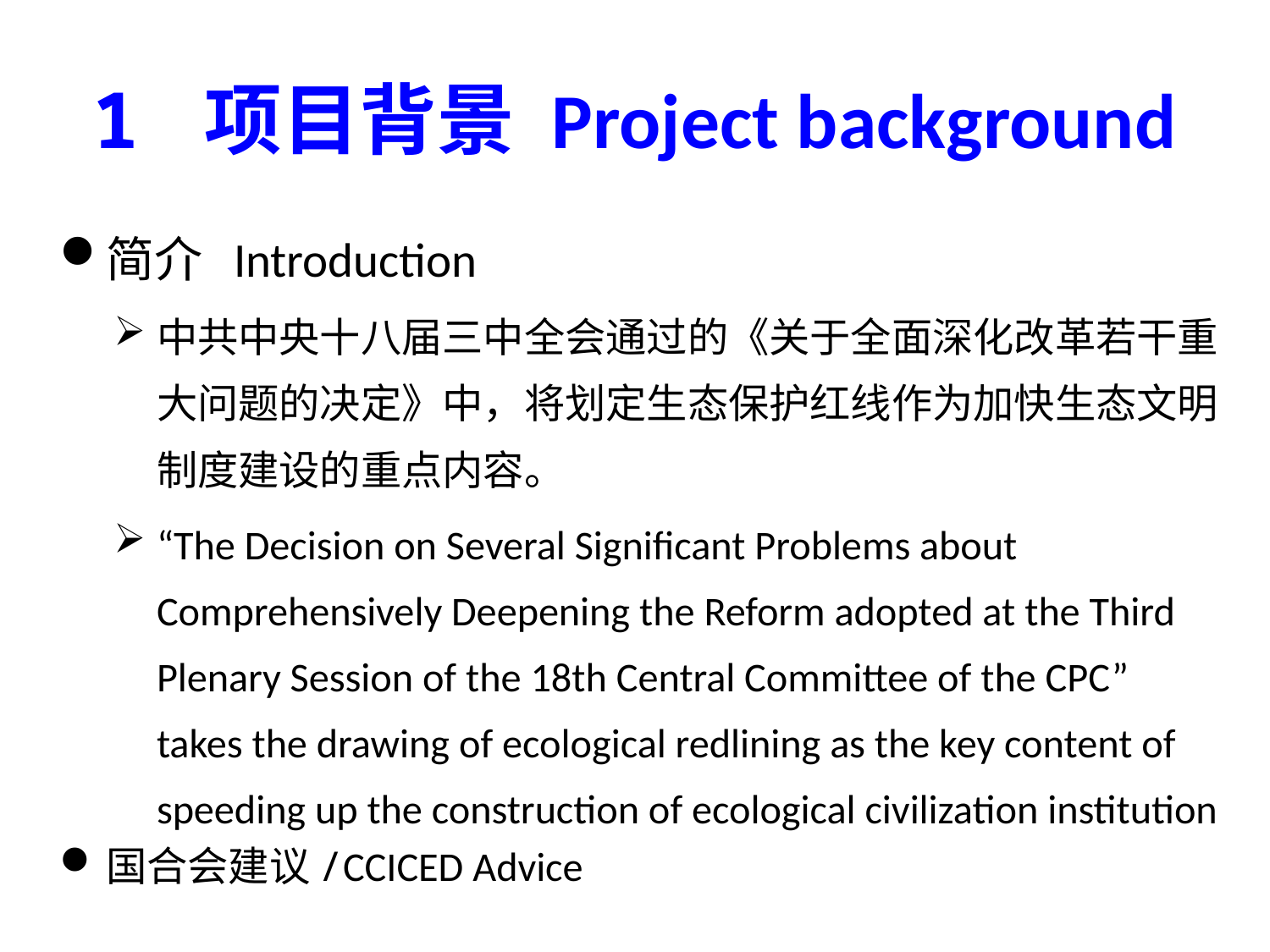

# 1 项目背景 Project background
简介  Introduction
中共中央十八届三中全会通过的《关于全面深化改革若干重大问题的决定》中，将划定生态保护红线作为加快生态文明制度建设的重点内容。
“The Decision on Several Significant Problems about Comprehensively Deepening the Reform adopted at the Third Plenary Session of the 18th Central Committee of the CPC” takes the drawing of ecological redlining as the key content of speeding up the construction of ecological civilization institution
国合会建议/CCICED Advice